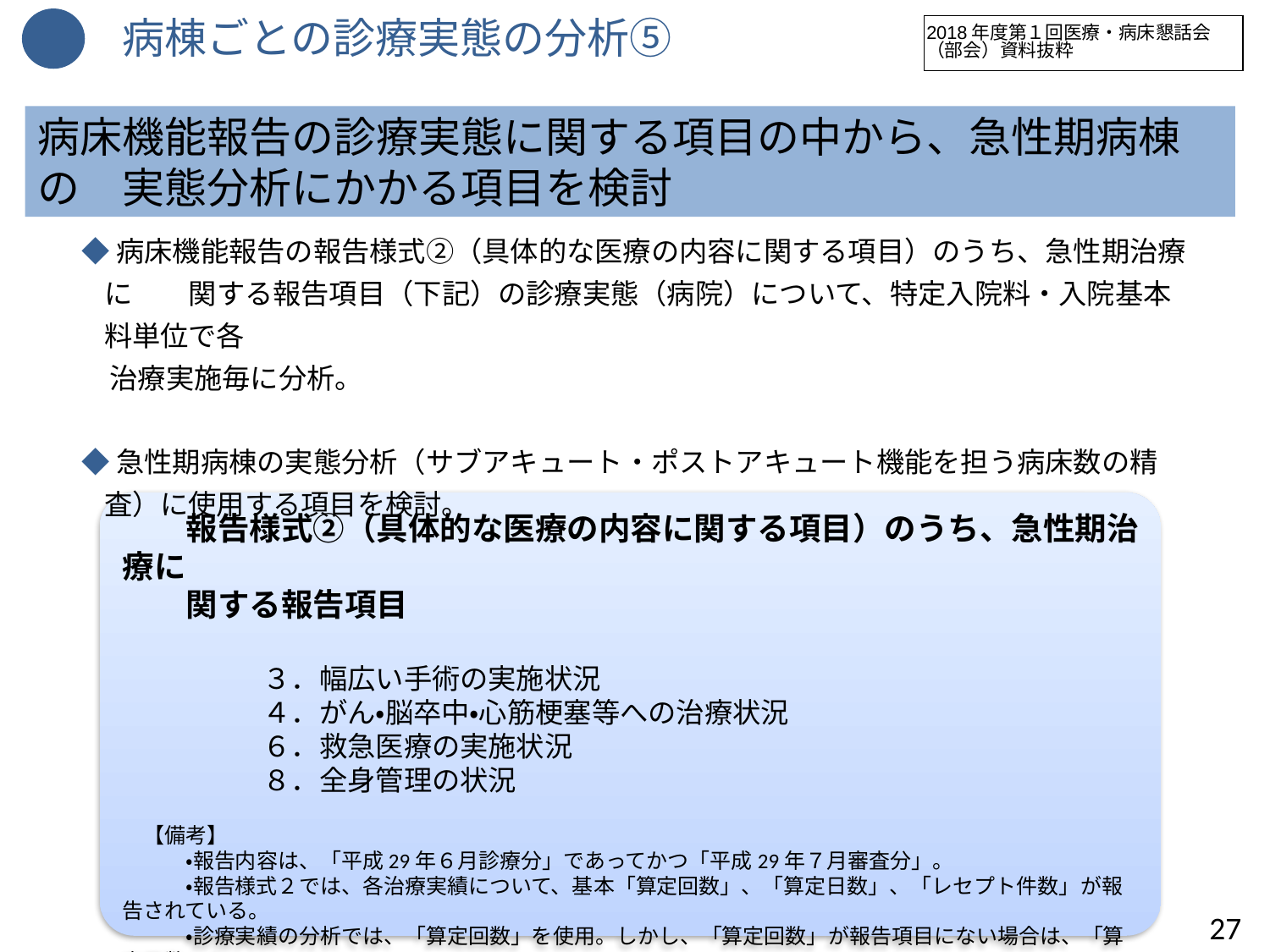

病棟ごとの診療実態の分析⑤

2018年度第１回医療・病床懇話会
（部会）資料抜粋
病床機能報告の診療実態に関する項目の中から、急性期病棟の　実態分析にかかる項目を検討
◆病床機能報告の報告様式②（具体的な医療の内容に関する項目）のうち、急性期治療に　　関する報告項目（下記）の診療実態（病院）について、特定入院料・入院基本料単位で各
　治療実施毎に分析。

◆急性期病棟の実態分析（サブアキュート・ポストアキュート機能を担う病床数の精査）に使用する項目を検討。
　　報告様式②（具体的な医療の内容に関する項目）のうち、急性期治療に
　　関する報告項目

　　　　　３．幅広い手術の実施状況
　　　　　４．がん・脳卒中・心筋梗塞等への治療状況
　　　　　６．救急医療の実施状況
　　　　　８．全身管理の状況

　【備考】
　　　・報告内容は、「平成29年６月診療分」であってかつ「平成29年７月審査分」。
　　　・報告様式２では、各治療実績について、基本「算定回数」、「算定日数」、「レセプト件数」が報告されている。
　　　・診療実績の分析では、「算定回数」を使用。しかし、「算定回数」が報告項目にない場合は、「算定日数」を
　　　　分析し、　「算定日数」も報告項目にない場合は、「レセプト件数」を用いて分析。
27